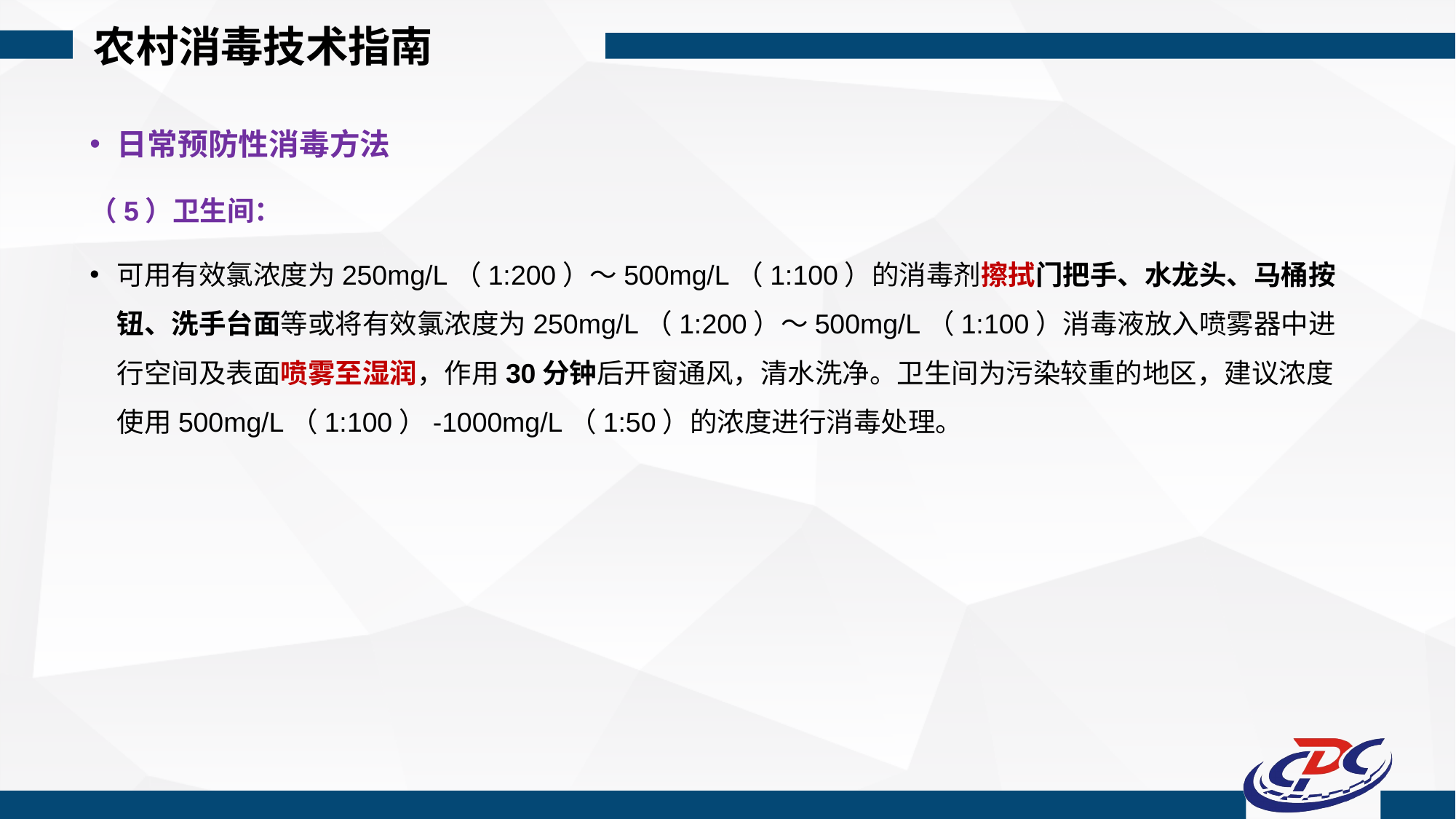

农村消毒技术指南

日常预防性消毒方法
（5）卫生间：
可用有效氯浓度为250mg/L（1:200）～500mg/L（1:100）的消毒剂擦拭门把手、水龙头、马桶按钮、洗手台面等或将有效氯浓度为250mg/L（1:200）～500mg/L（1:100）消毒液放入喷雾器中进行空间及表面喷雾至湿润，作用30分钟后开窗通风，清水洗净。卫生间为污染较重的地区，建议浓度使用500mg/L（1:100）-1000mg/L（1:50）的浓度进行消毒处理。